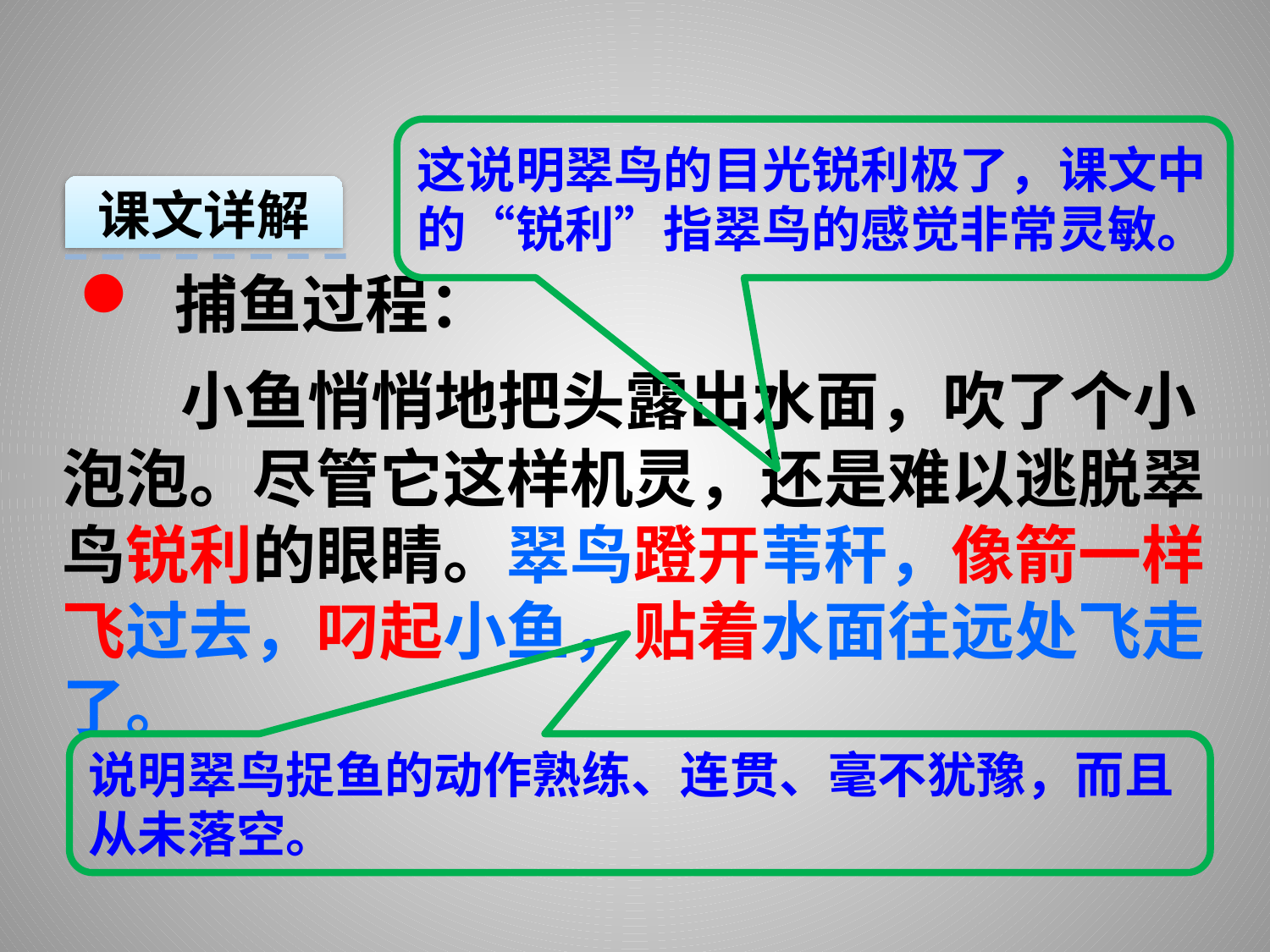

这说明翠鸟的目光锐利极了，课文中的“锐利”指翠鸟的感觉非常灵敏。
课文详解

捕鱼过程：
　   小鱼悄悄地把头露出水面，吹了个小泡泡。尽管它这样机灵，还是难以逃脱翠鸟锐利的眼睛。翠鸟蹬开苇秆，像箭一样飞过去，叼起小鱼，贴着水面往远处飞走了。
说明翠鸟捉鱼的动作熟练、连贯、毫不犹豫，而且从未落空。